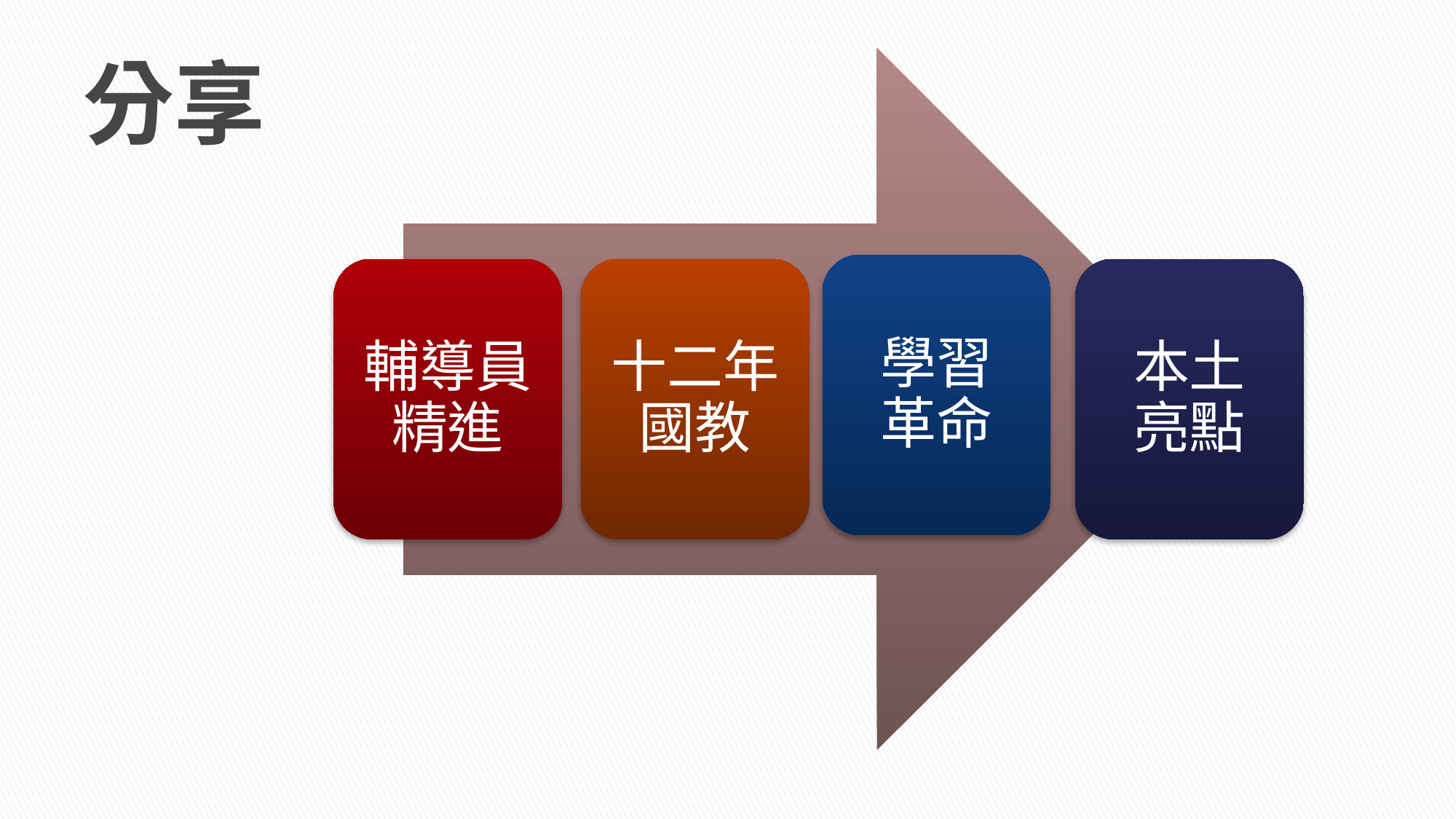

# 分享
輔導員精進
十二年國教
學習 革命
本土 亮點